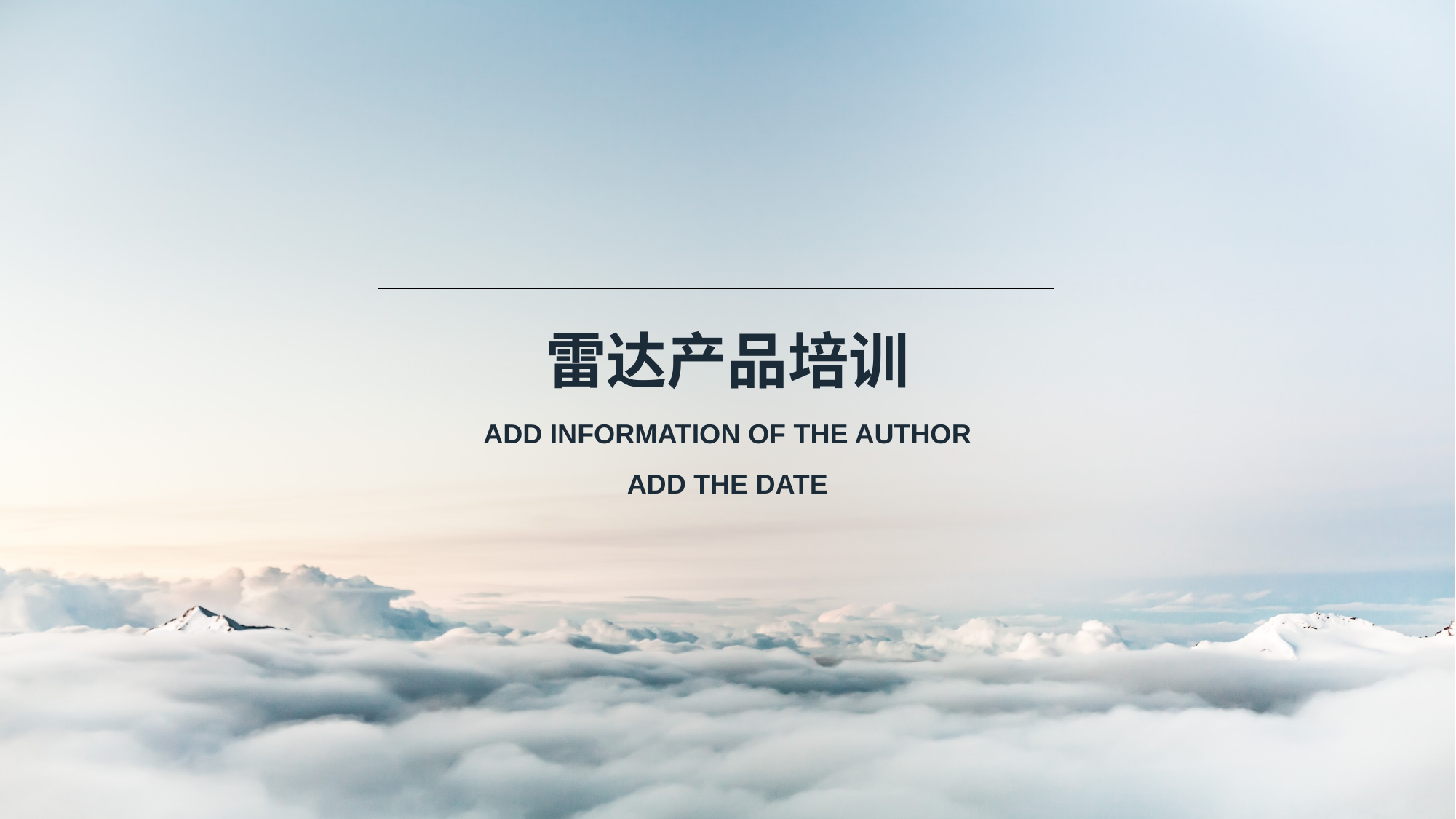

雷达产品培训
ADD INFORMATION OF THE AUTHOR
ADD THE DATE